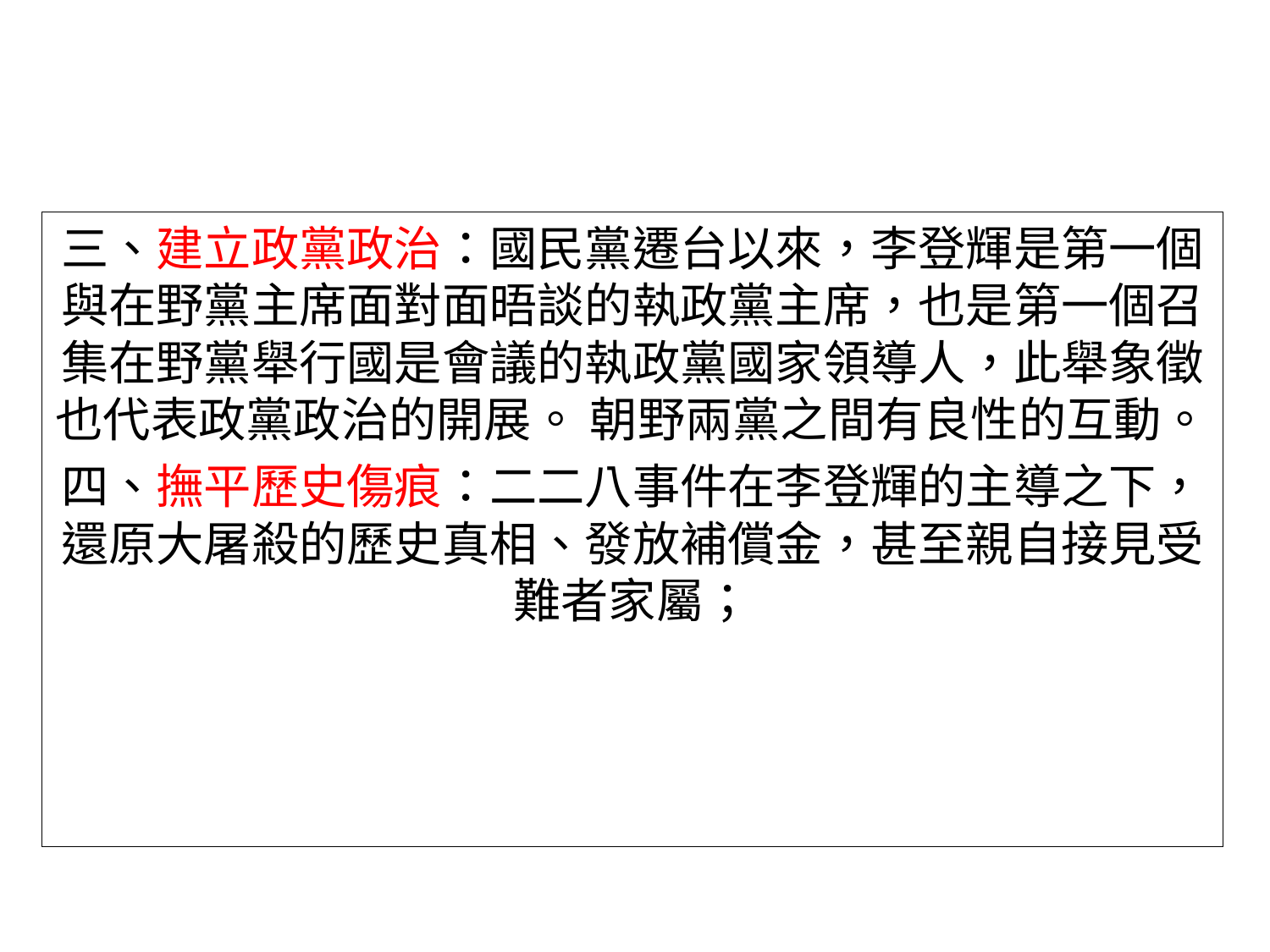

三、建立政黨政治：國民黨遷台以來，李登輝是第一個與在野黨主席面對面晤談的執政黨主席，也是第一個召集在野黨舉行國是會議的執政黨國家領導人，此舉象徵也代表政黨政治的開展。 朝野兩黨之間有良性的互動。
四、撫平歷史傷痕：二二八事件在李登輝的主導之下，還原大屠殺的歷史真相、發放補償金，甚至親自接見受難者家屬；